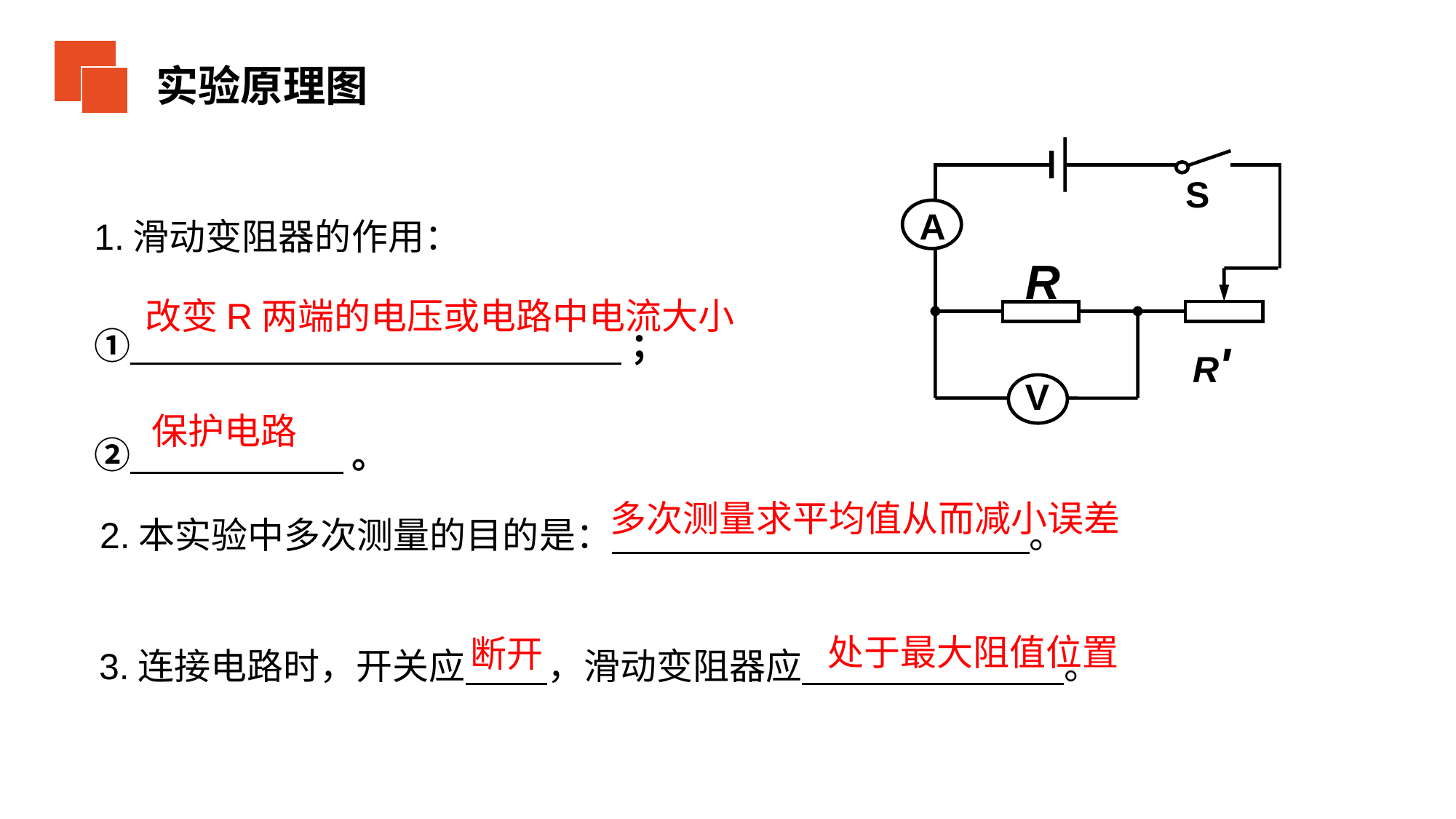

实验原理图

S
A

R

R'
V

1.滑动变阻器的作用：
①                                                            ；
②                          。
改变R两端的电压或电路中电流大小
保护电路
2.本实验中多次测量的目的是：                                                   。
多次测量求平均值从而减小误差
3.连接电路时，开关应          ，滑动变阻器应                                。
处于最大阻值位置
断开